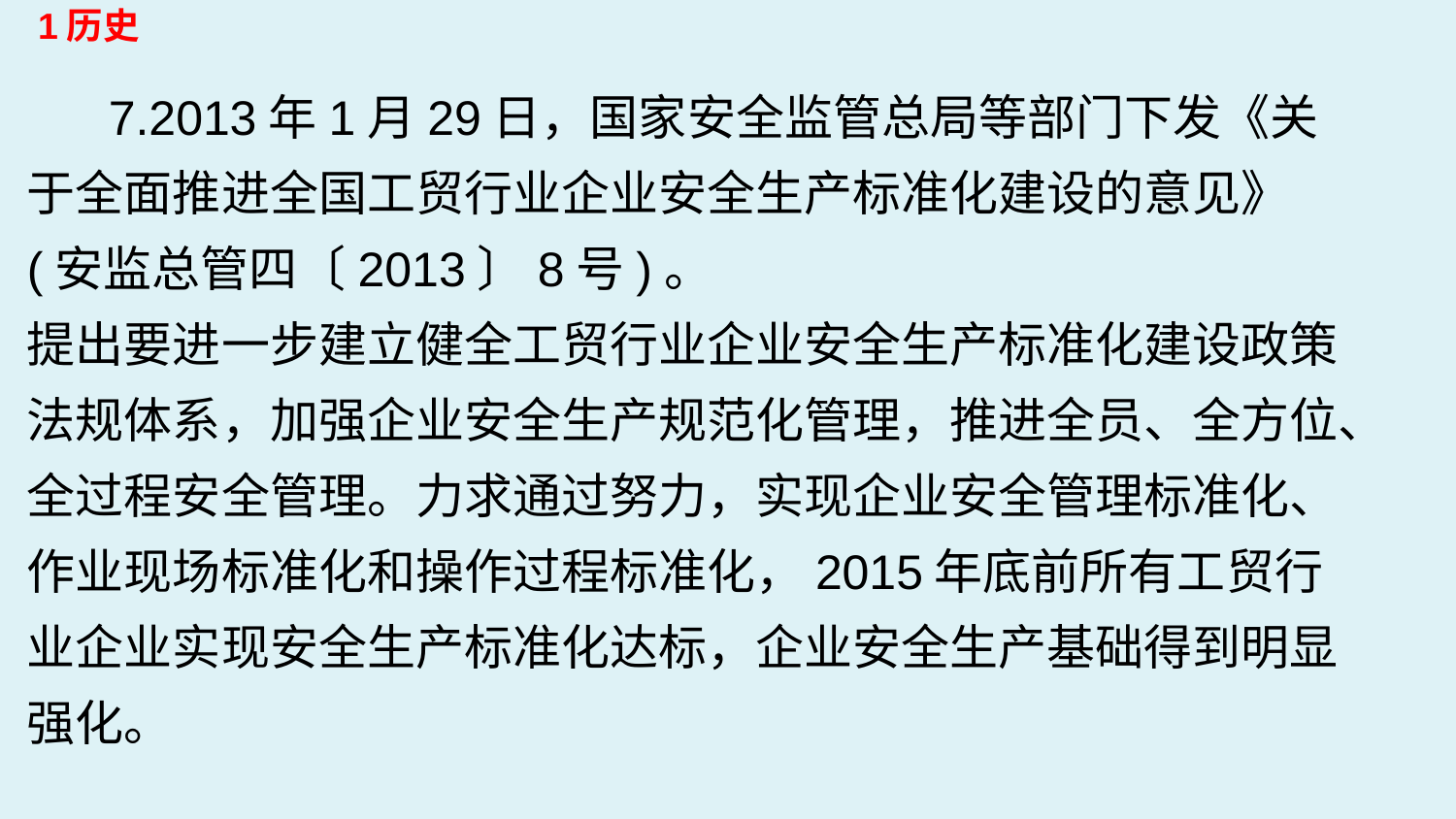

1历史
      7.2013年1月29日，国家安全监管总局等部门下发《关于全面推进全国工贸行业企业安全生产标准化建设的意见》(安监总管四〔2013〕8号)。
提出要进一步建立健全工贸行业企业安全生产标准化建设政策法规体系，加强企业安全生产规范化管理，推进全员、全方位、全过程安全管理。力求通过努力，实现企业安全管理标准化、作业现场标准化和操作过程标准化，2015年底前所有工贸行业企业实现安全生产标准化达标，企业安全生产基础得到明显强化。